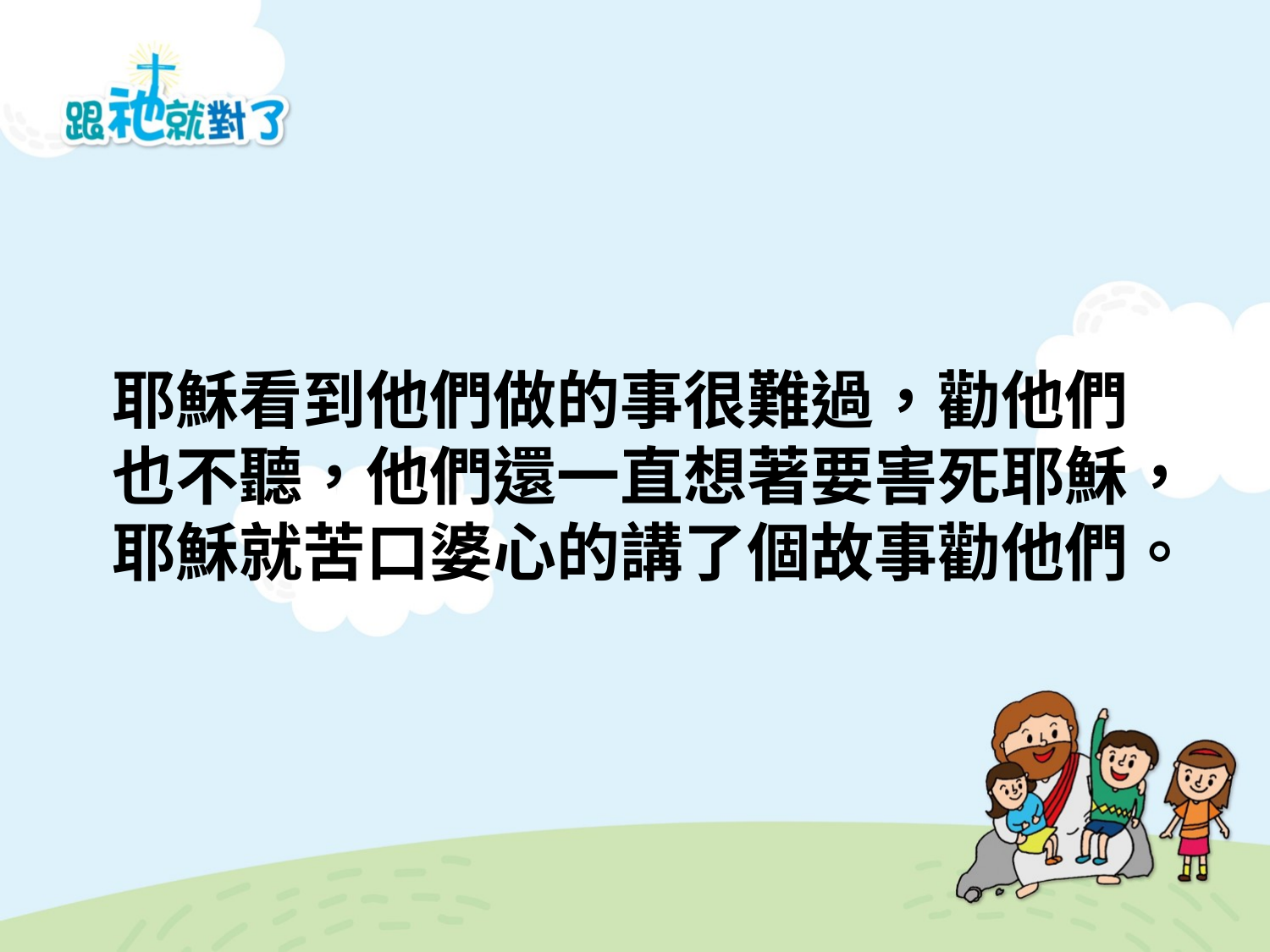

耶穌看到他們做的事很難過，勸他們也不聽，他們還一直想著要害死耶穌，耶穌就苦口婆心的講了個故事勸他們。